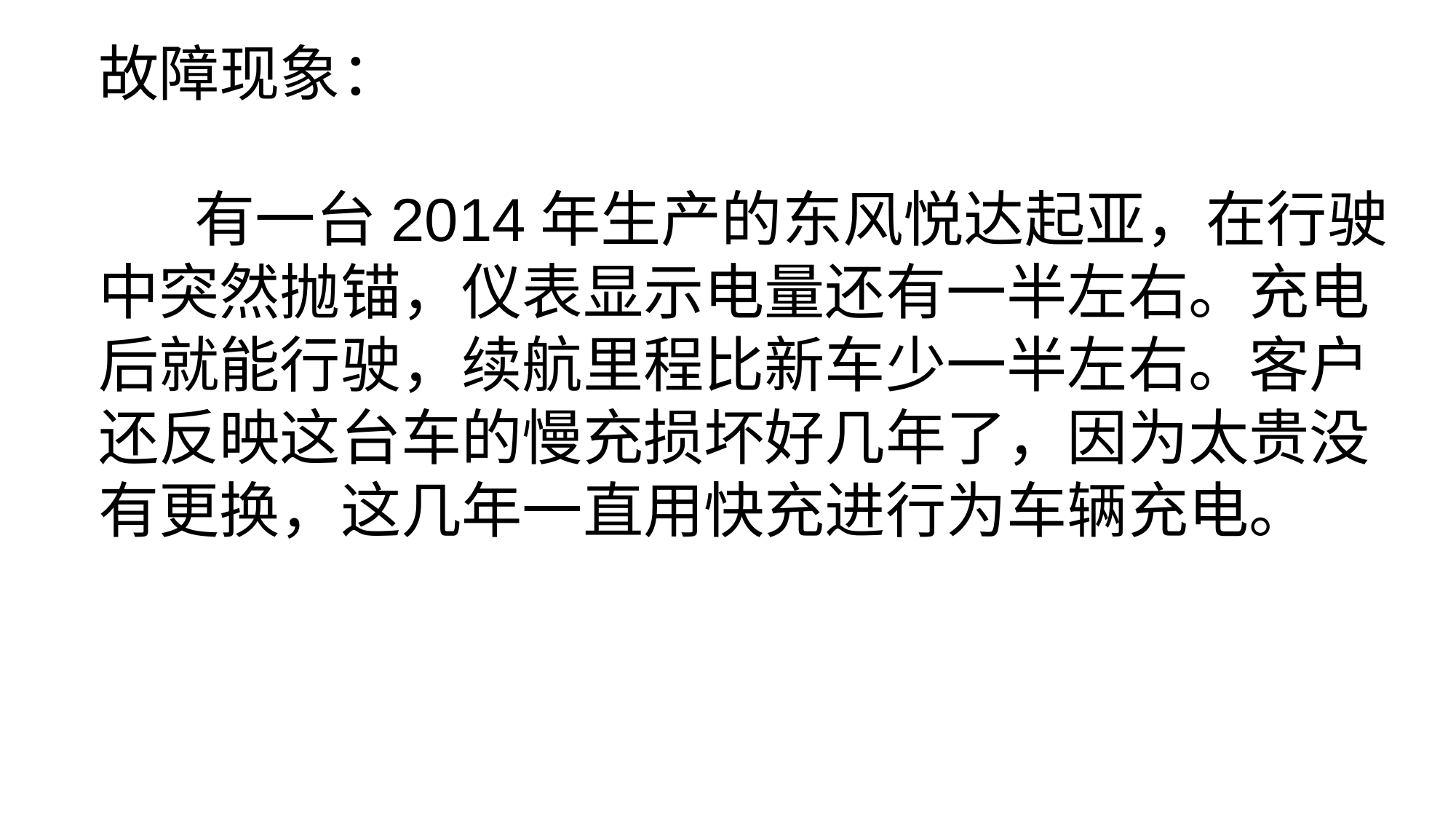

故障现象：

      有一台2014年生产的东风悦达起亚，在行驶中突然抛锚，仪表显示电量还有一半左右。充电后就能行驶，续航里程比新车少一半左右。客户还反映这台车的慢充损坏好几年了，因为太贵没有更换，这几年一直用快充进行为车辆充电。